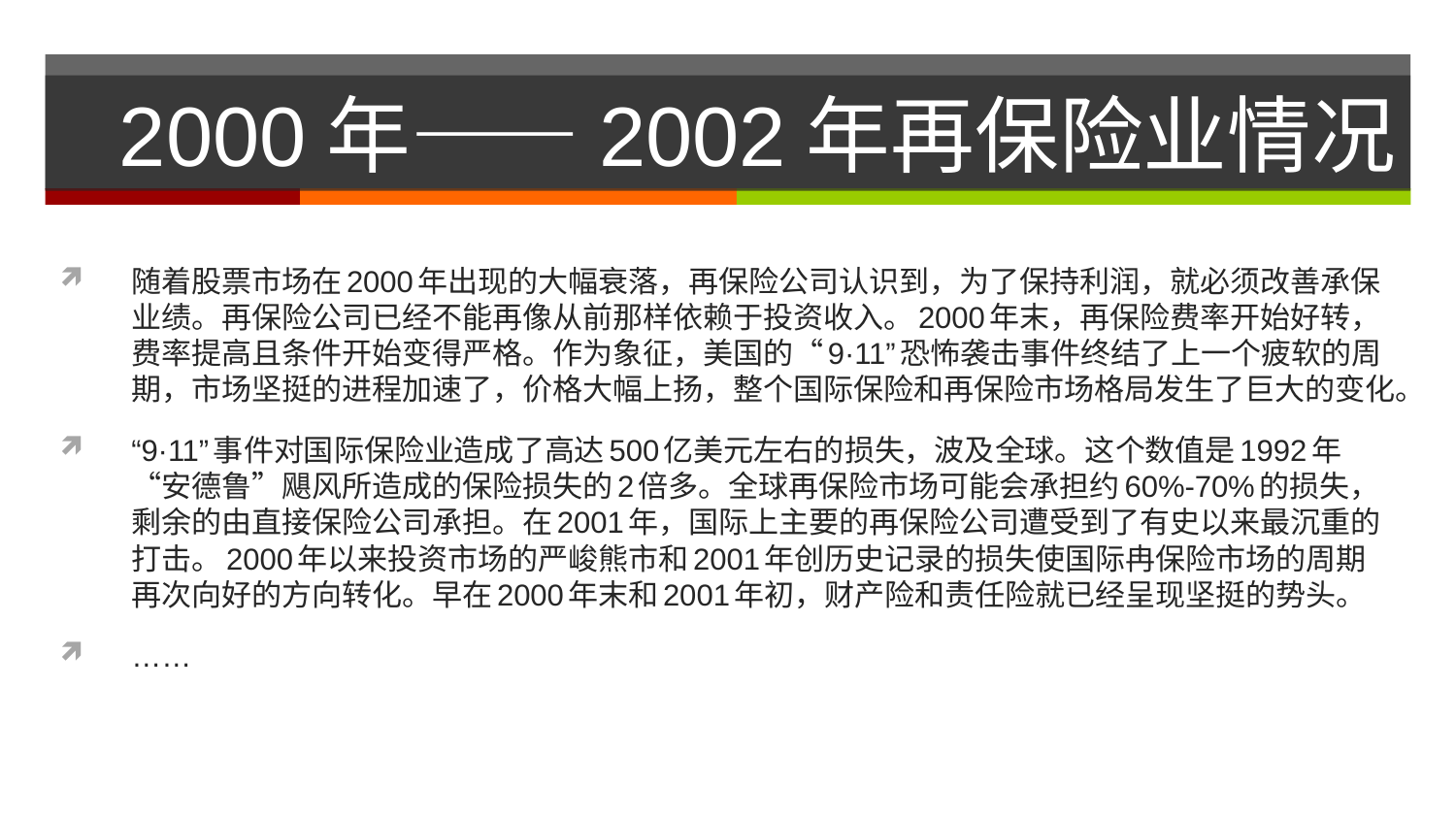

# 2000年——2002年再保险业情况
随着股票市场在2000年出现的大幅衰落，再保险公司认识到，为了保持利润，就必须改善承保业绩。再保险公司已经不能再像从前那样依赖于投资收入。2000年末，再保险费率开始好转，费率提高且条件开始变得严格。作为象征，美国的“9·11”恐怖袭击事件终结了上一个疲软的周期，市场坚挺的进程加速了，价格大幅上扬，整个国际保险和再保险市场格局发生了巨大的变化。
“9·11”事件对国际保险业造成了高达500亿美元左右的损失，波及全球。这个数值是1992年“安德鲁”飓风所造成的保险损失的2倍多。全球再保险市场可能会承担约60%-70%的损失，剩余的由直接保险公司承担。在2001年，国际上主要的再保险公司遭受到了有史以来最沉重的打击。2000年以来投资市场的严峻熊市和2001年创历史记录的损失使国际冉保险市场的周期再次向好的方向转化。早在2000年末和2001年初，财产险和责任险就已经呈现坚挺的势头。
……